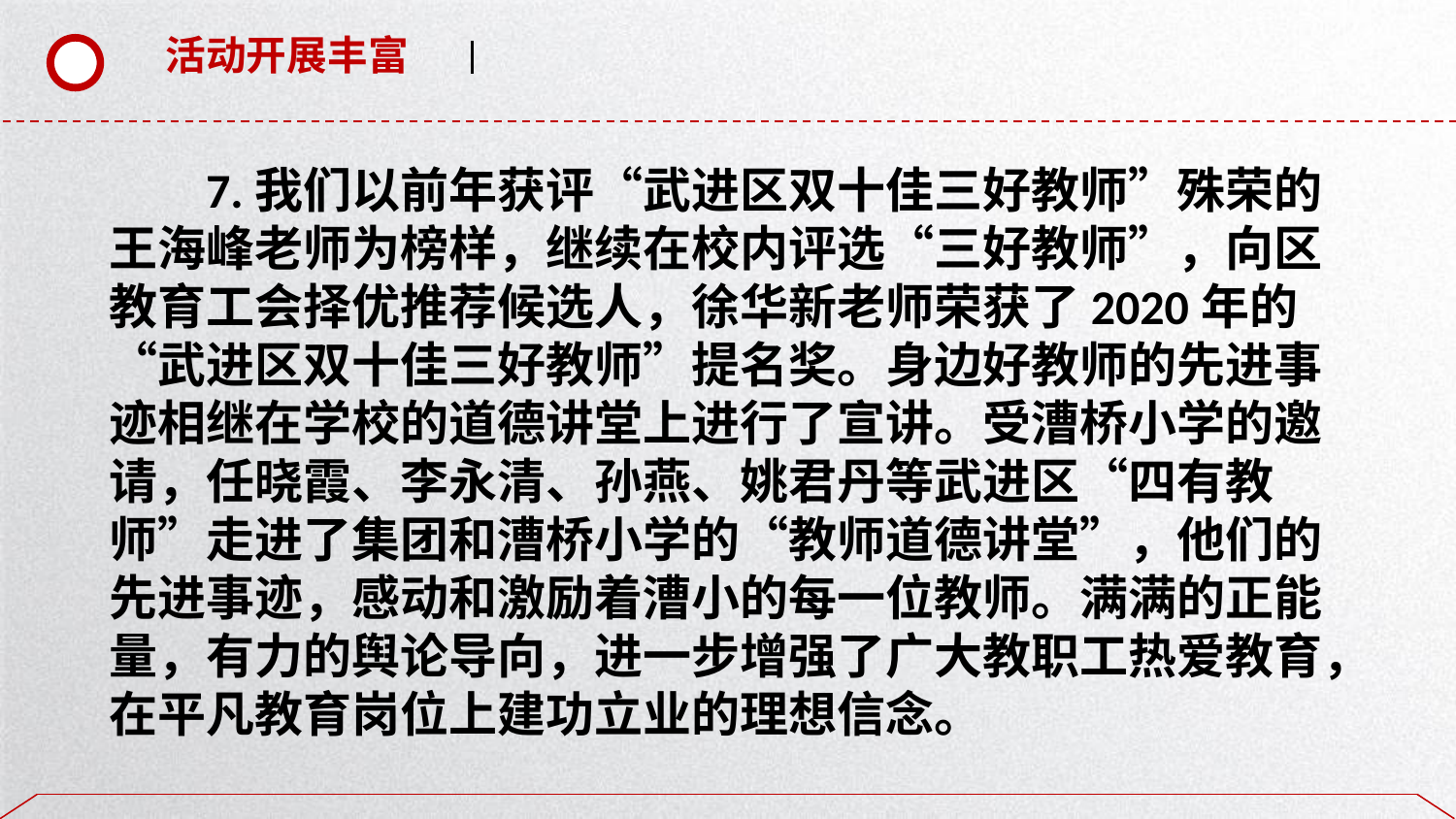

活动开展丰富

7.我们以前年获评“武进区双十佳三好教师”殊荣的王海峰老师为榜样，继续在校内评选“三好教师”，向区教育工会择优推荐候选人，徐华新老师荣获了2020年的“武进区双十佳三好教师”提名奖。身边好教师的先进事迹相继在学校的道德讲堂上进行了宣讲。受漕桥小学的邀请，任晓霞、李永清、孙燕、姚君丹等武进区“四有教师”走进了集团和漕桥小学的“教师道德讲堂”，他们的先进事迹，感动和激励着漕小的每一位教师。满满的正能量，有力的舆论导向，进一步增强了广大教职工热爱教育，在平凡教育岗位上建功立业的理想信念。